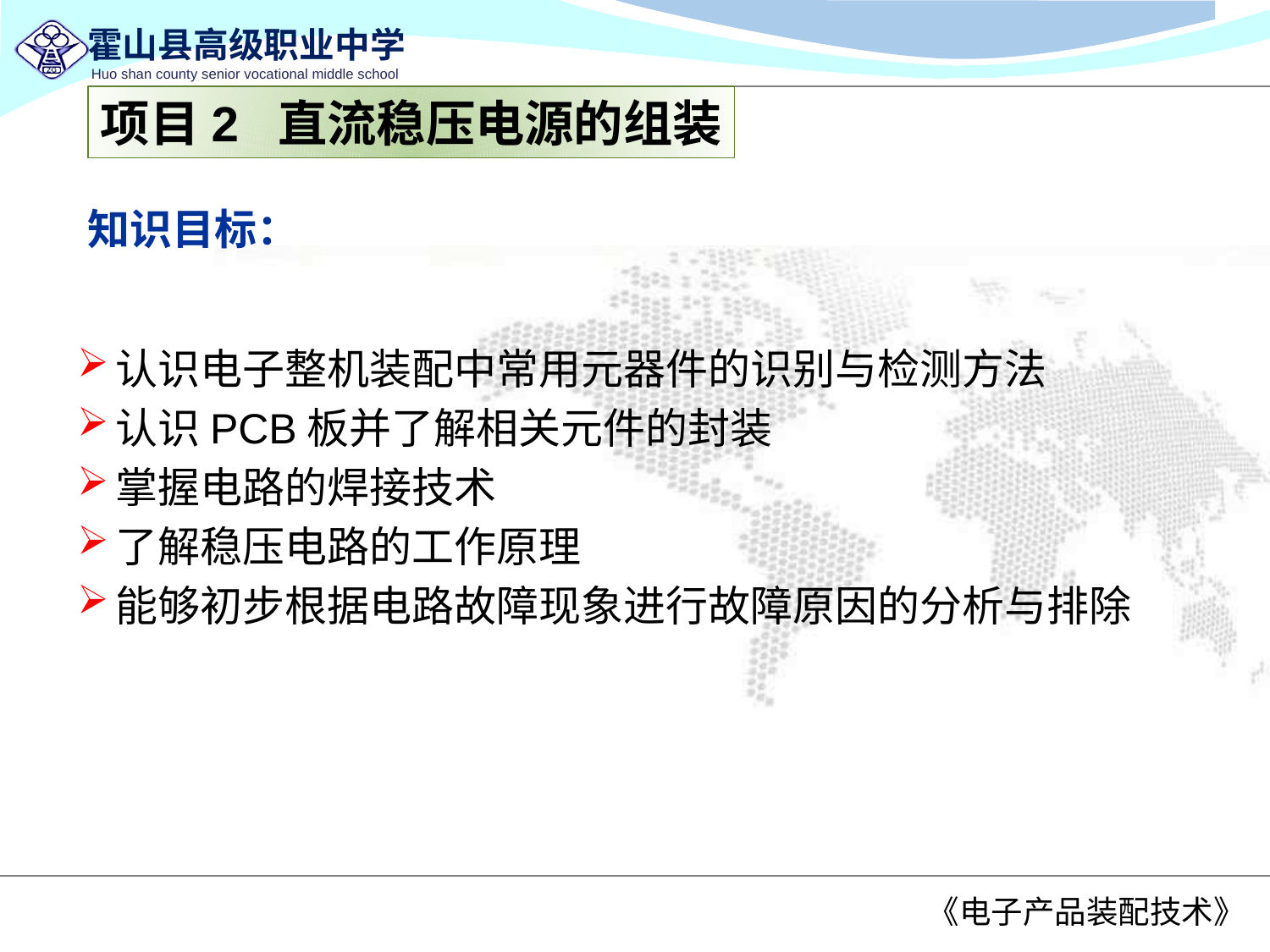

项目2  直流稳压电源的组装
# 知识目标：
认识电子整机装配中常用元器件的识别与检测方法
认识PCB板并了解相关元件的封装
掌握电路的焊接技术
了解稳压电路的工作原理
能够初步根据电路故障现象进行故障原因的分析与排除